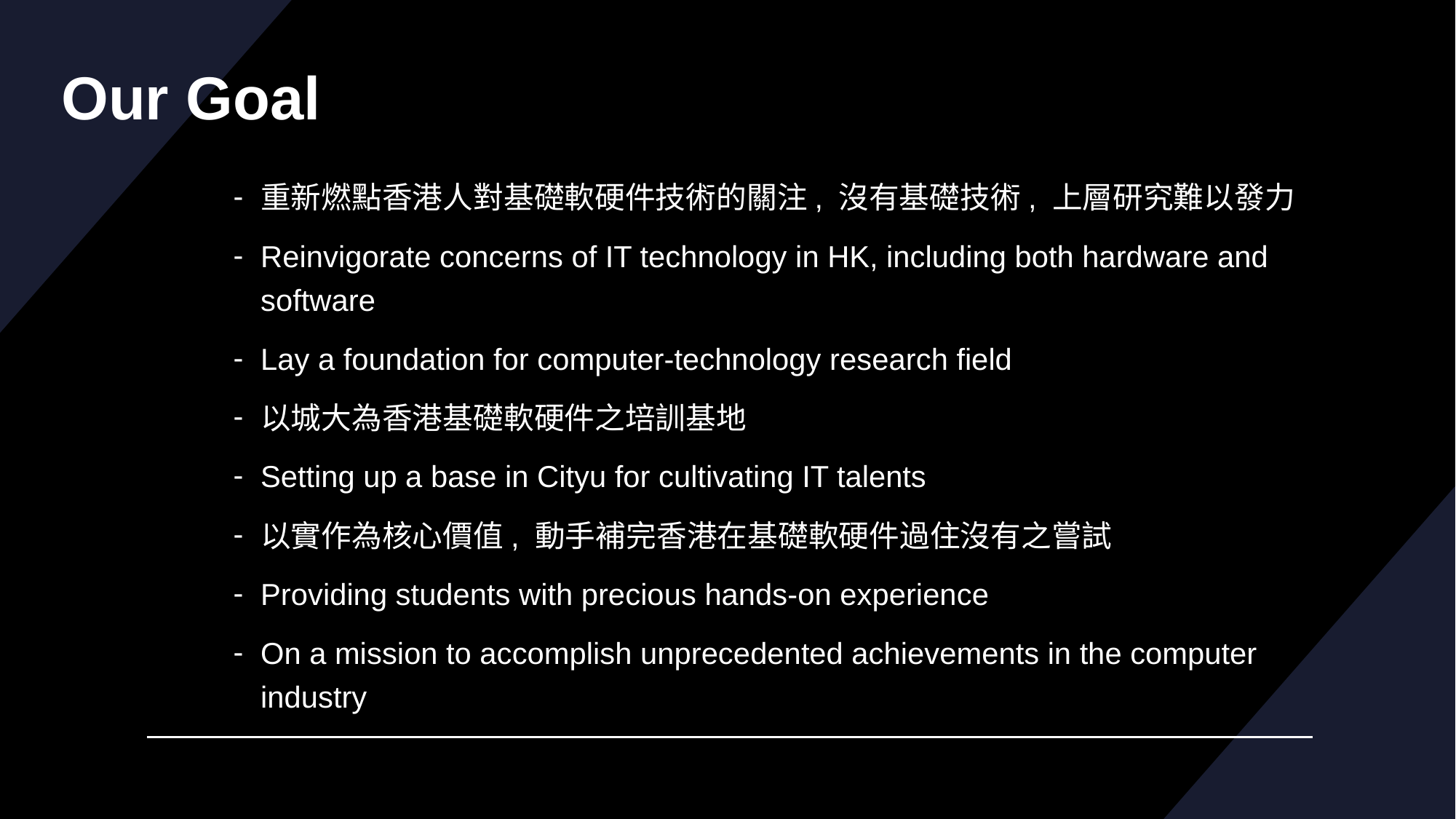

# Our Goal
重新燃點香港人對基礎軟硬件技術的關注, 沒有基礎技術, 上層研究難以發力
Reinvigorate concerns of IT technology in HK, including both hardware and software
Lay a foundation for computer-technology research field
以城大為香港基礎軟硬件之培訓基地
Setting up a base in Cityu for cultivating IT talents
以實作為核心價值, 動手補完香港在基礎軟硬件過住沒有之嘗試
Providing students with precious hands-on experience
On a mission to accomplish unprecedented achievements in the computer industry